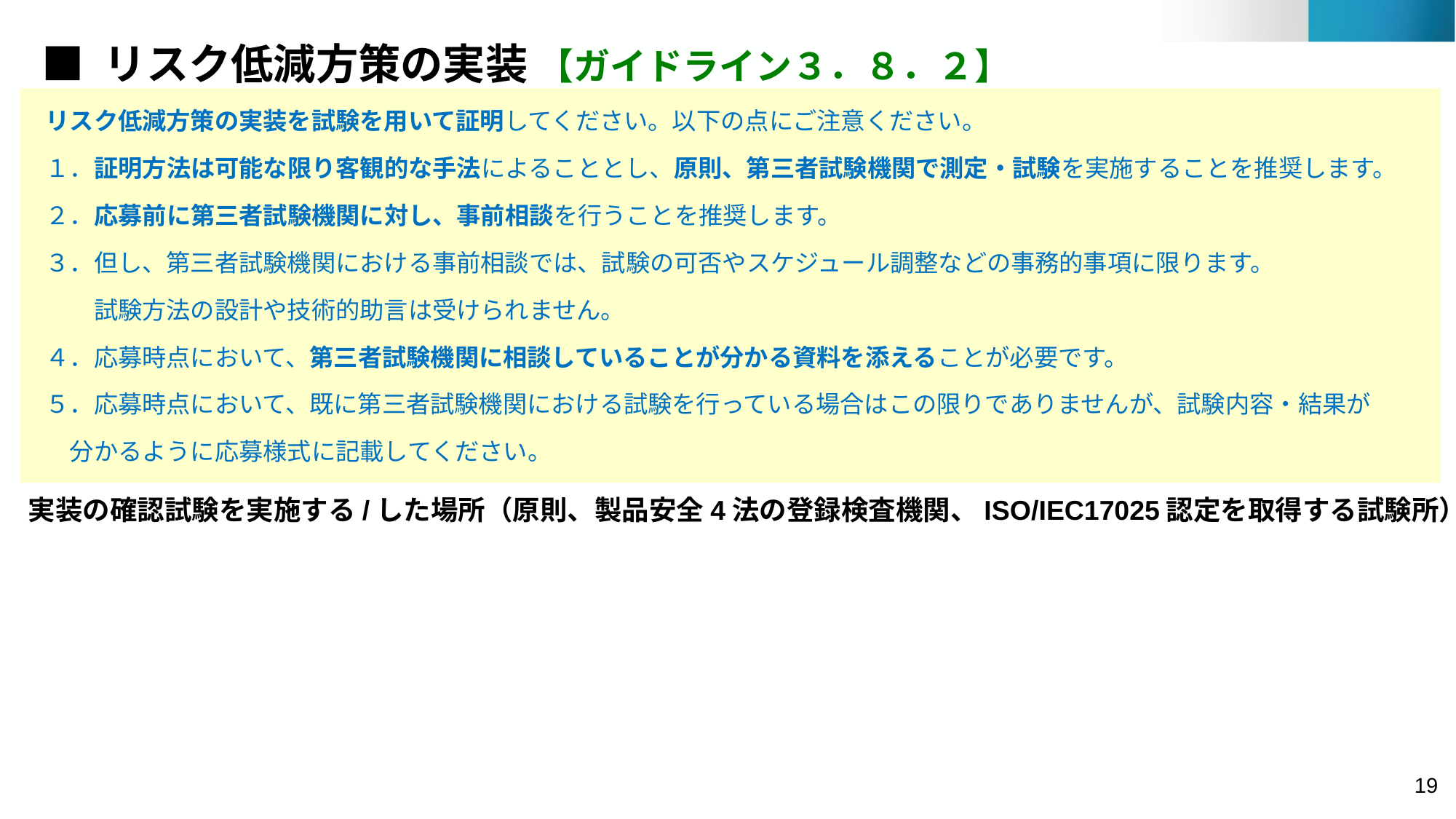

■ リスク低減方策の実装 【ガイドライン３．８．２】
リスク低減方策の実装を試験を用いて証明してください。以下の点にご注意ください。
１．証明方法は可能な限り客観的な手法によることとし、原則、第三者試験機関で測定・試験を実施することを推奨します。
２．応募前に第三者試験機関に対し、事前相談を行うことを推奨します。
３．但し、第三者試験機関における事前相談では、試験の可否やスケジュール調整などの事務的事項に限ります。
　　試験方法の設計や技術的助言は受けられません。
４．応募時点において、第三者試験機関に相談していることが分かる資料を添えることが必要です。
５．応募時点において、既に第三者試験機関における試験を行っている場合はこの限りでありませんが、試験内容・結果が
　分かるように応募様式に記載してください。
実装の確認試験を実施する/した場所（原則、製品安全4法の登録検査機関、ISO/IEC17025認定を取得する試験所）

19